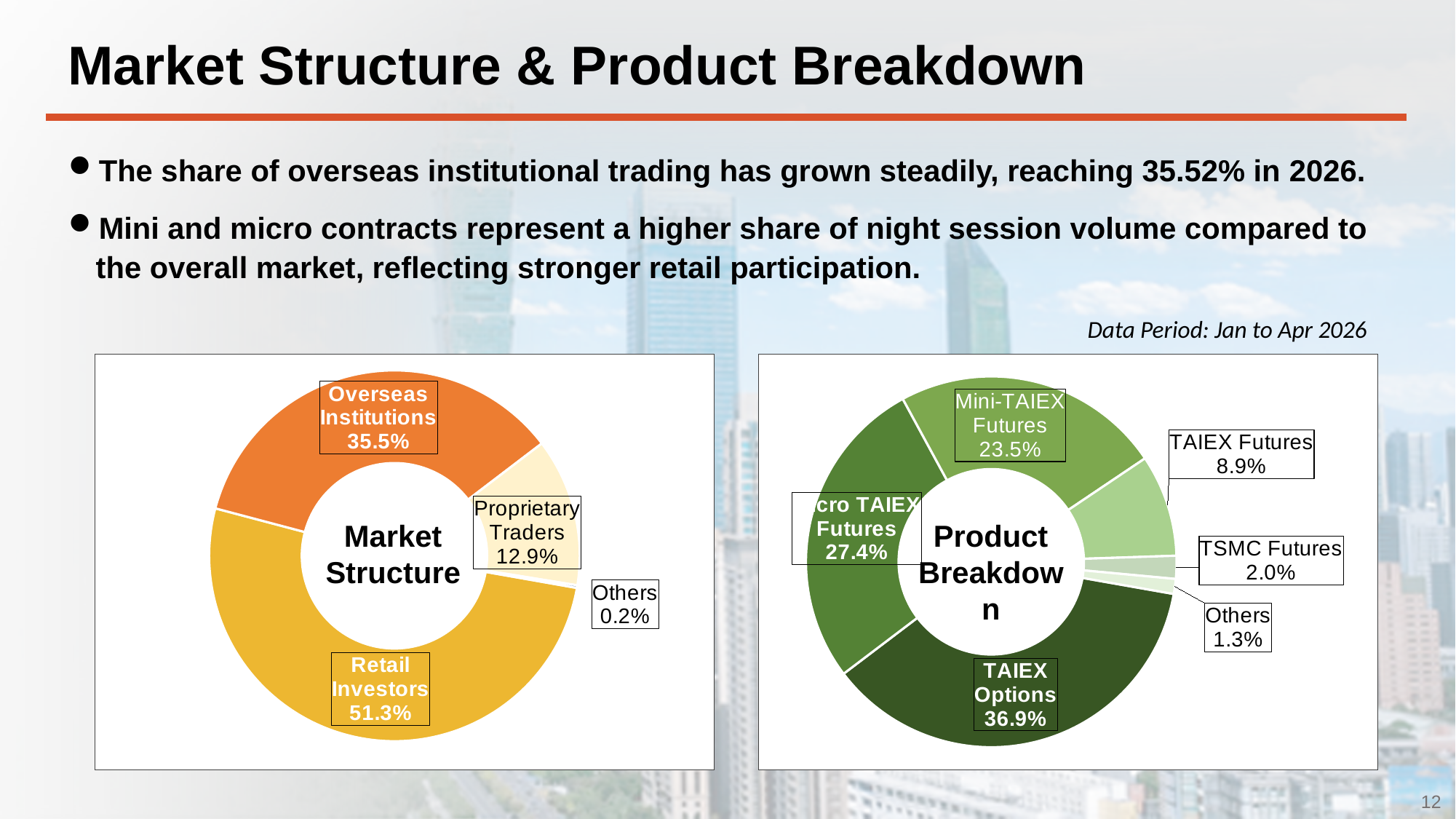

Market Structure & Product Breakdown
The share of overseas institutional trading has grown steadily, reaching 35.52% in 2026.
Mini and micro contracts represent a higher share of night session volume compared to the overall market, reflecting stronger retail participation.
Data Period: Jan to Apr 2026

### Chart

| Category | 比重 |
|---|---|
| Retail Investors | 0.5134 |
| Overseas Institutions | 0.3552 |
| Proprietary Traders | 0.1291 |
| Others | 0.0022999999999999687 |
Market Structure

### Chart

| Category | 比重 |
|---|---|
| TAIEX Options | 0.369 |
| Micro TAIEX Futures | 0.274 |
| Mini-TAIEX Futures | 0.235 |
| TAIEX Futures | 0.089 |
| TSMC Futures | 0.02 |
| Others | 0.013000000000000012 |
Product
Breakdown
12